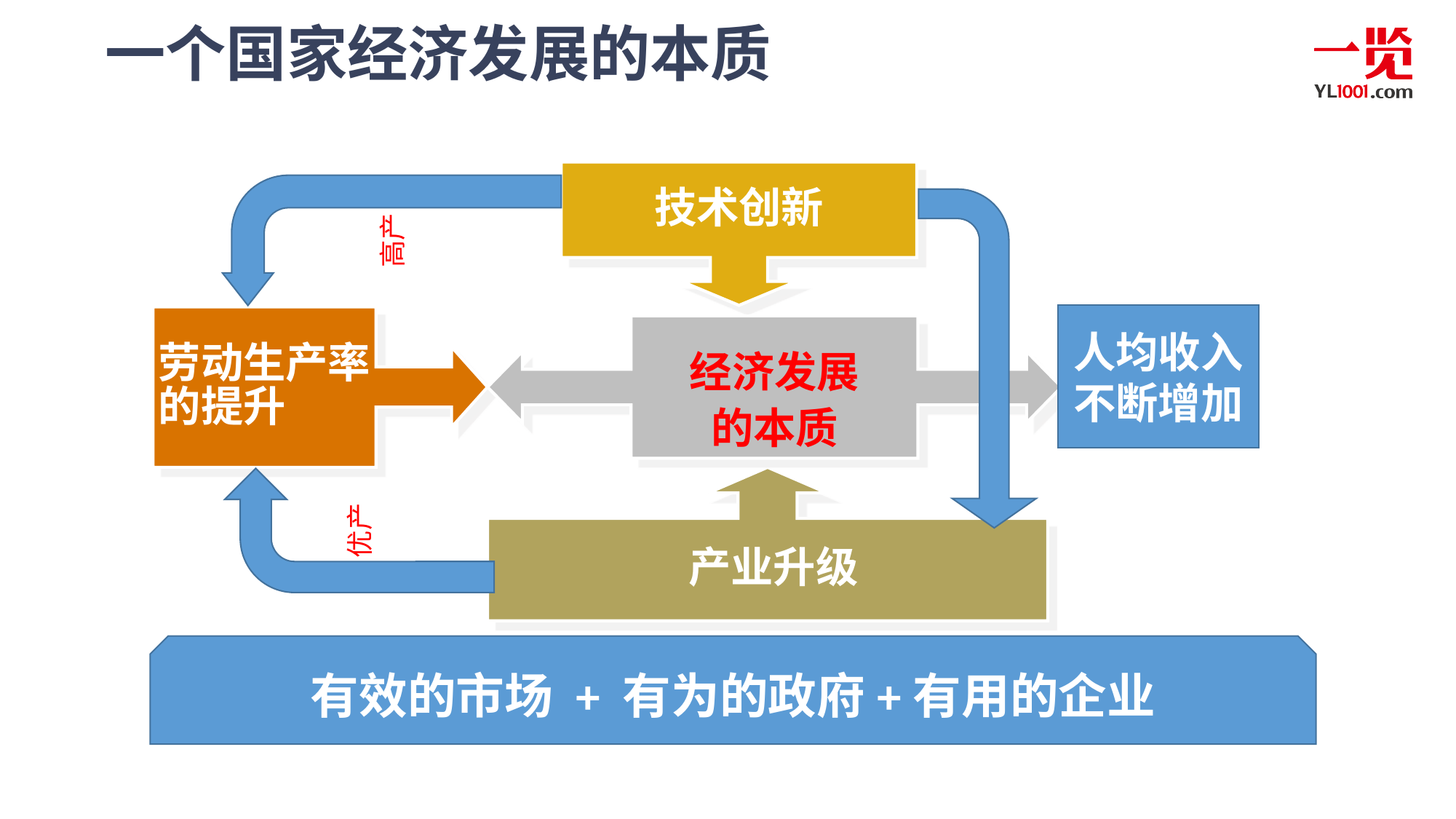

一个国家经济发展的本质
高产
技术创新
劳动生产率的提升

经济发展
的本质

 产业升级
人均收入不断增加
优产

有效的市场 + 有为的政府+有用的企业